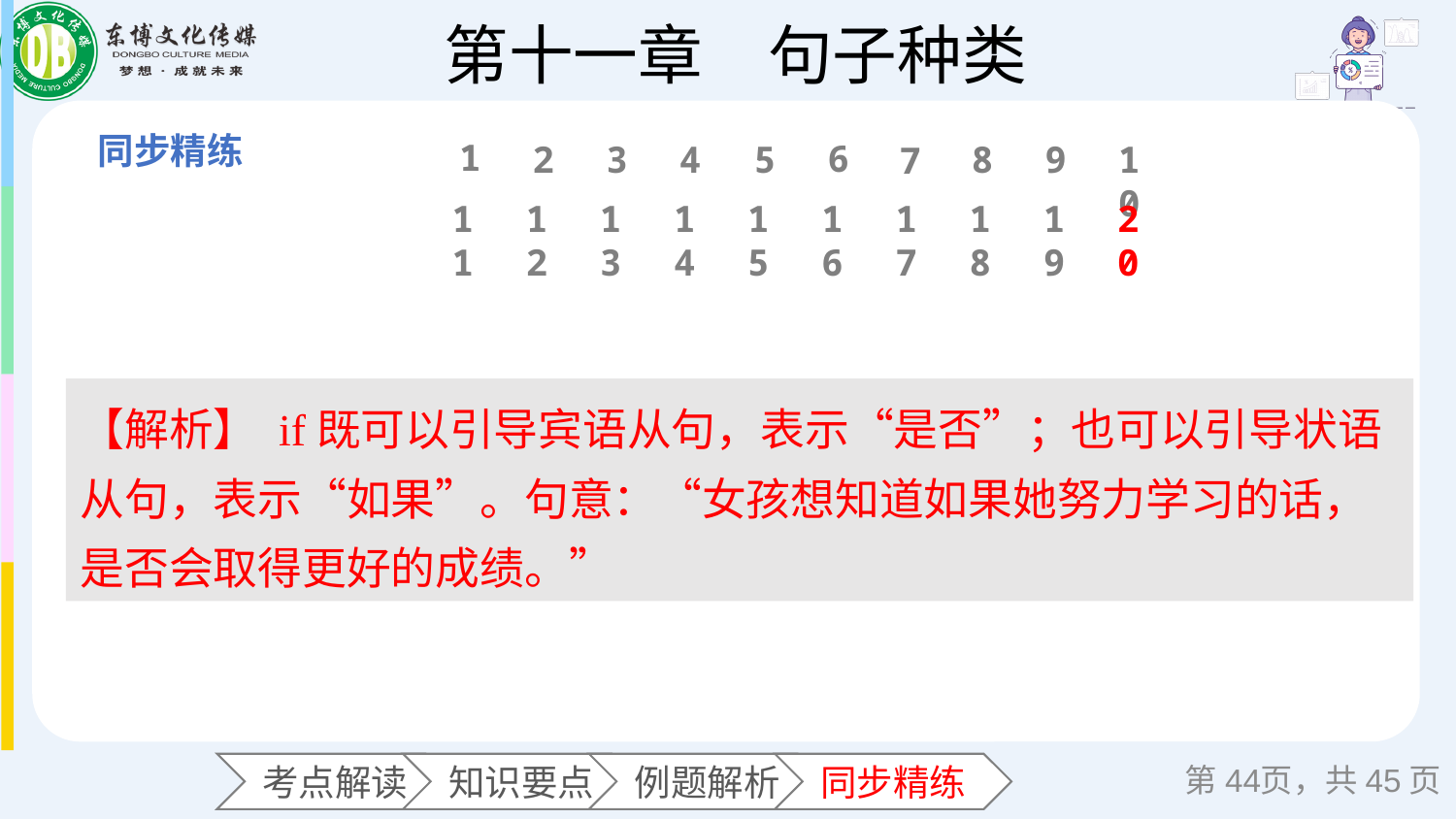

1
6
2
3
4
5
8
9
10
7
11
12
13
14
15
16
17
18
19
20
【解析】 if既可以引导宾语从句，表示“是否”；也可以引导状语从句，表示“如果”。句意：“女孩想知道如果她努力学习的话，是否会取得更好的成绩。”
第44页，共45页